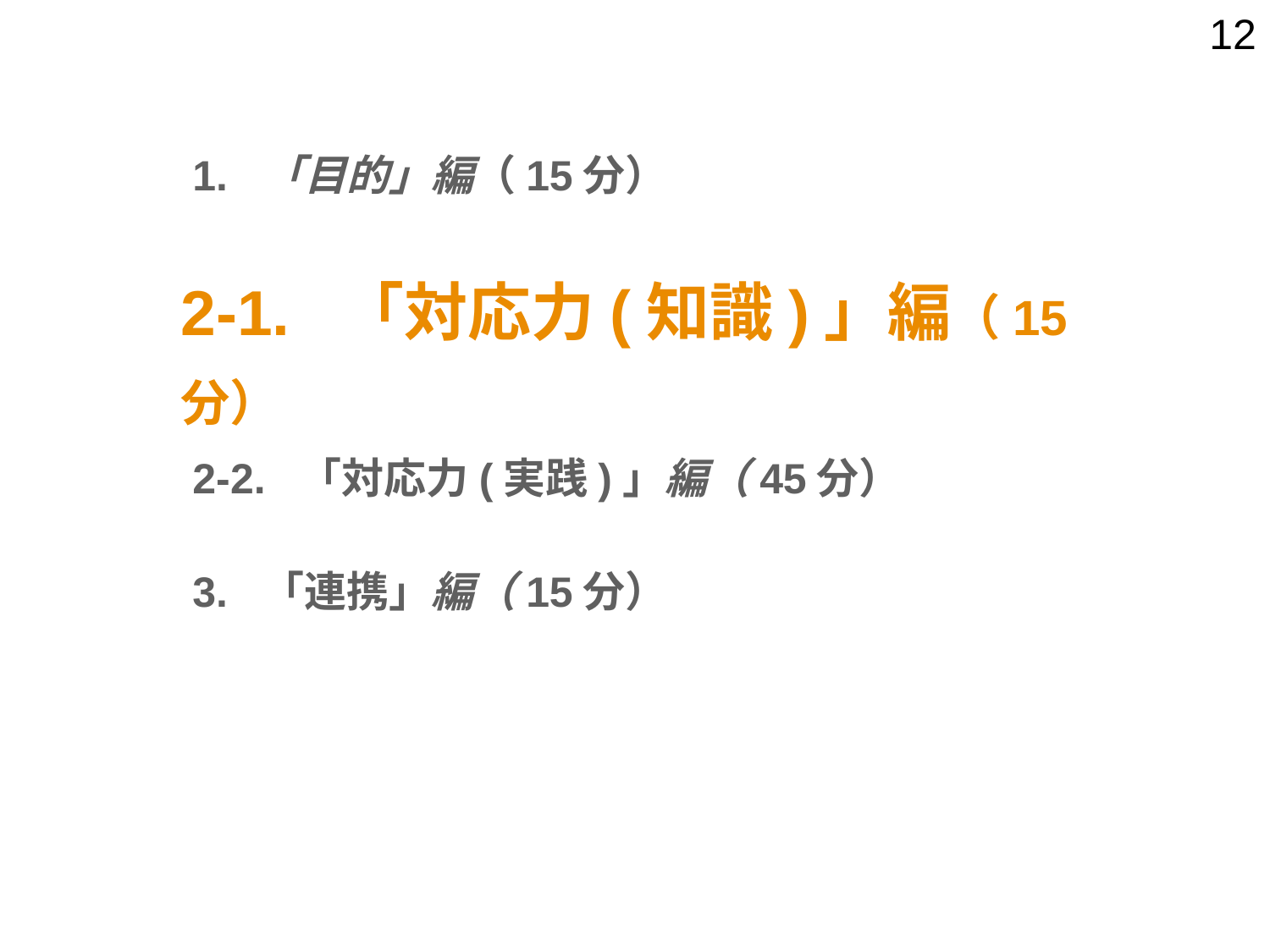

12
 1.  「目的」編（15分）
2-1.  「対応力(知識)」編（15分）
 2‐2.  「対応力(実践)」編（45分）
 3.  「連携」編（15分）